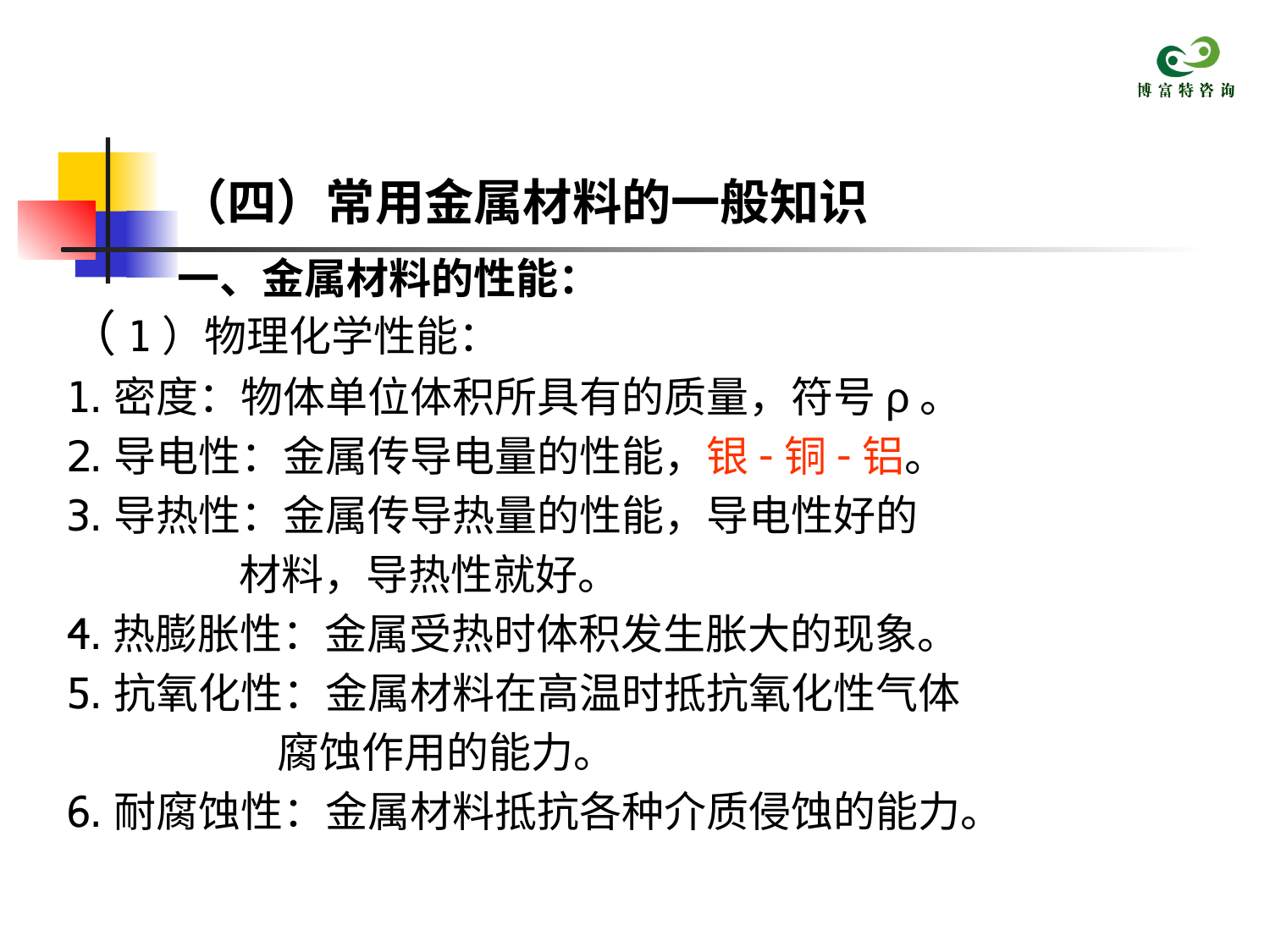

（四）常用金属材料的一般知识

一、金属材料的性能：

# （1）物理化学性能：
1.密度：物体单位体积所具有的质量，符号ρ。
2.导电性：金属传导电量的性能，银-铜-铝。
3.导热性：金属传导热量的性能，导电性好的
                 材料，导热性就好。
4.热膨胀性：金属受热时体积发生胀大的现象。
5.抗氧化性：金属材料在高温时抵抗氧化性气体
                     腐蚀作用的能力。
6.耐腐蚀性：金属材料抵抗各种介质侵蚀的能力。